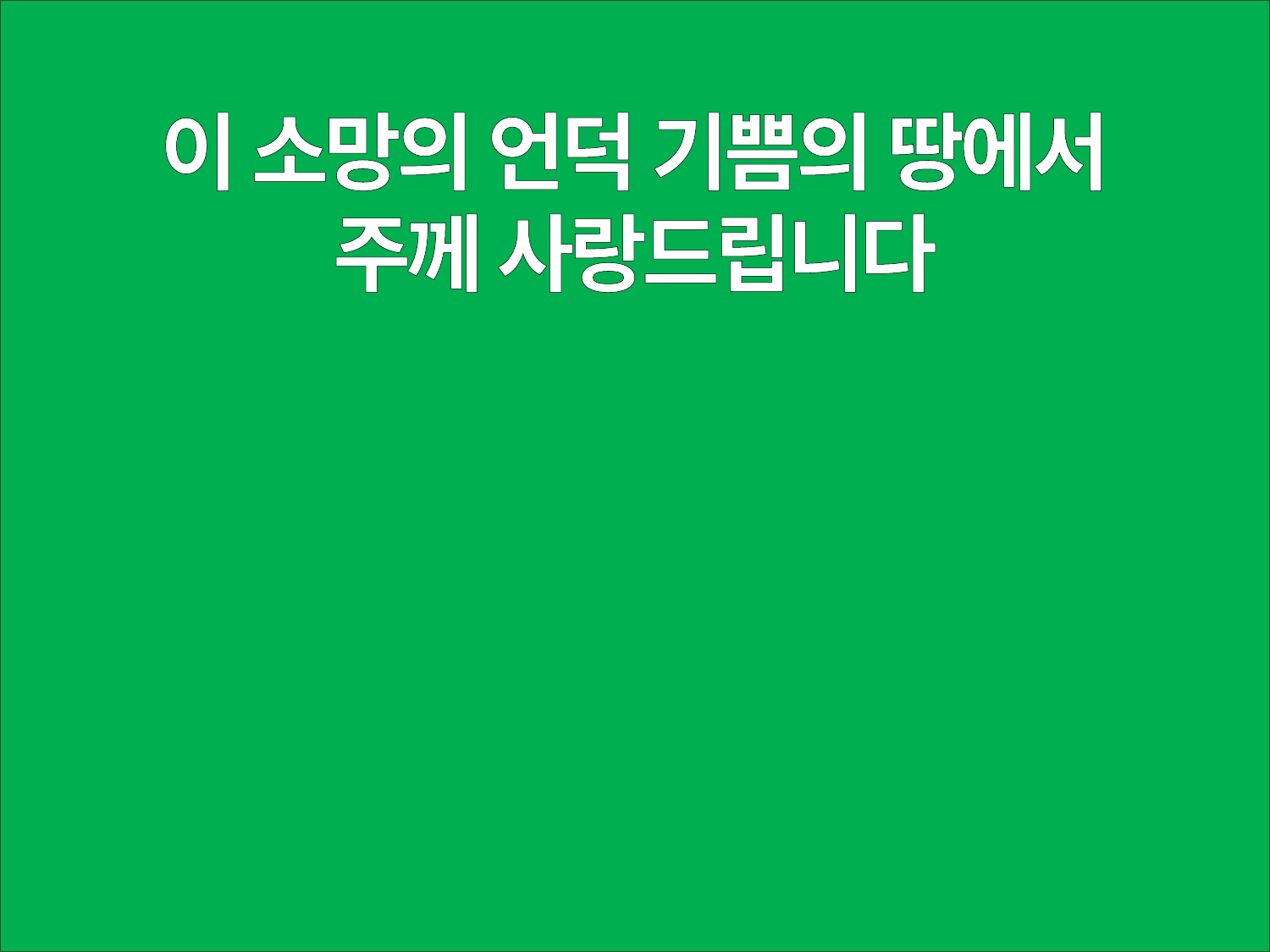

이 소망의 언덕 기쁨의 땅에서
주께 사랑드립니다